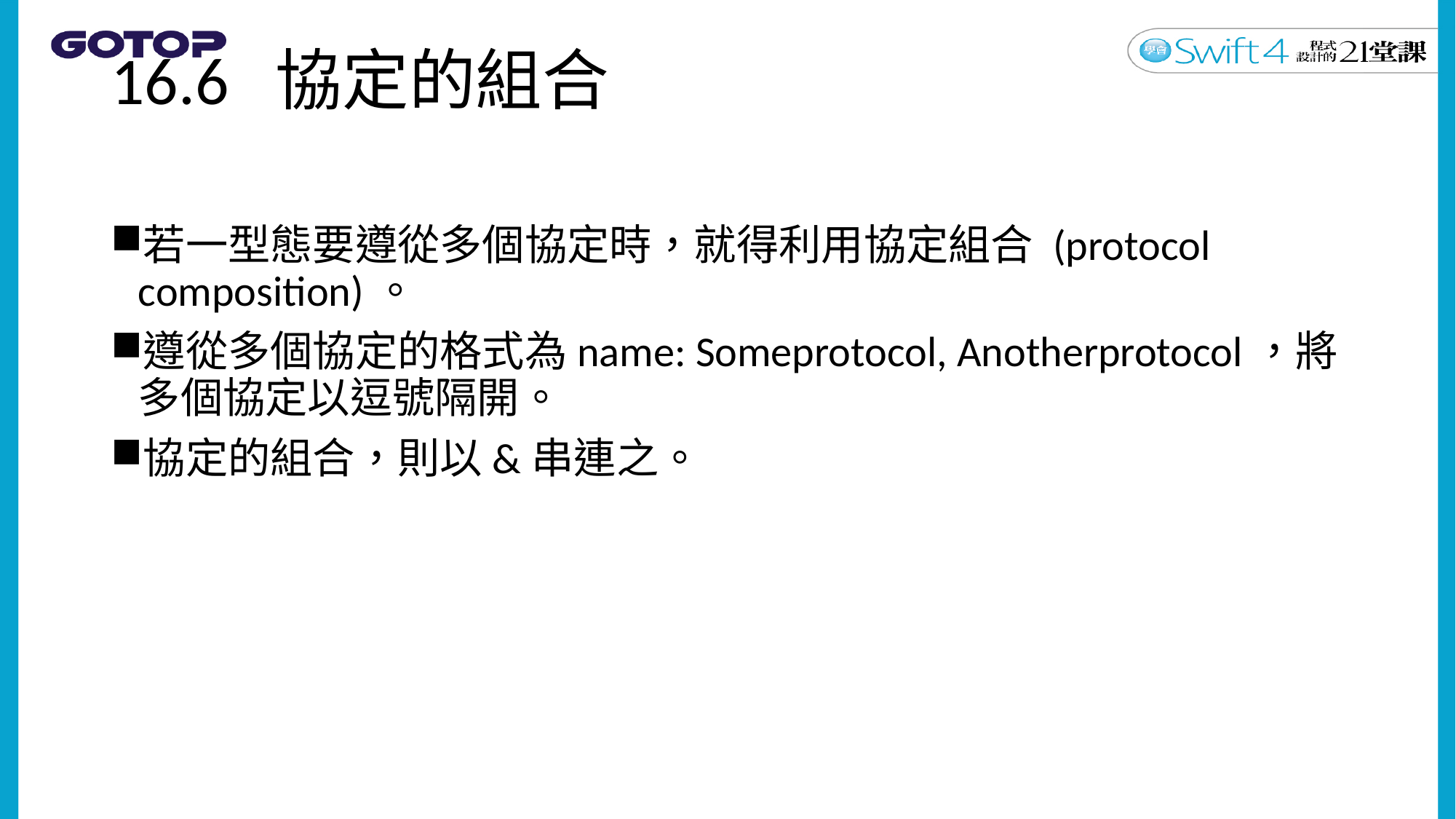

# 16.6  協定的組合
若一型態要遵從多個協定時，就得利用協定組合 (protocol composition)。
遵從多個協定的格式為name: Someprotocol, Anotherprotocol，將多個協定以逗號隔開。
協定的組合，則以&串連之。